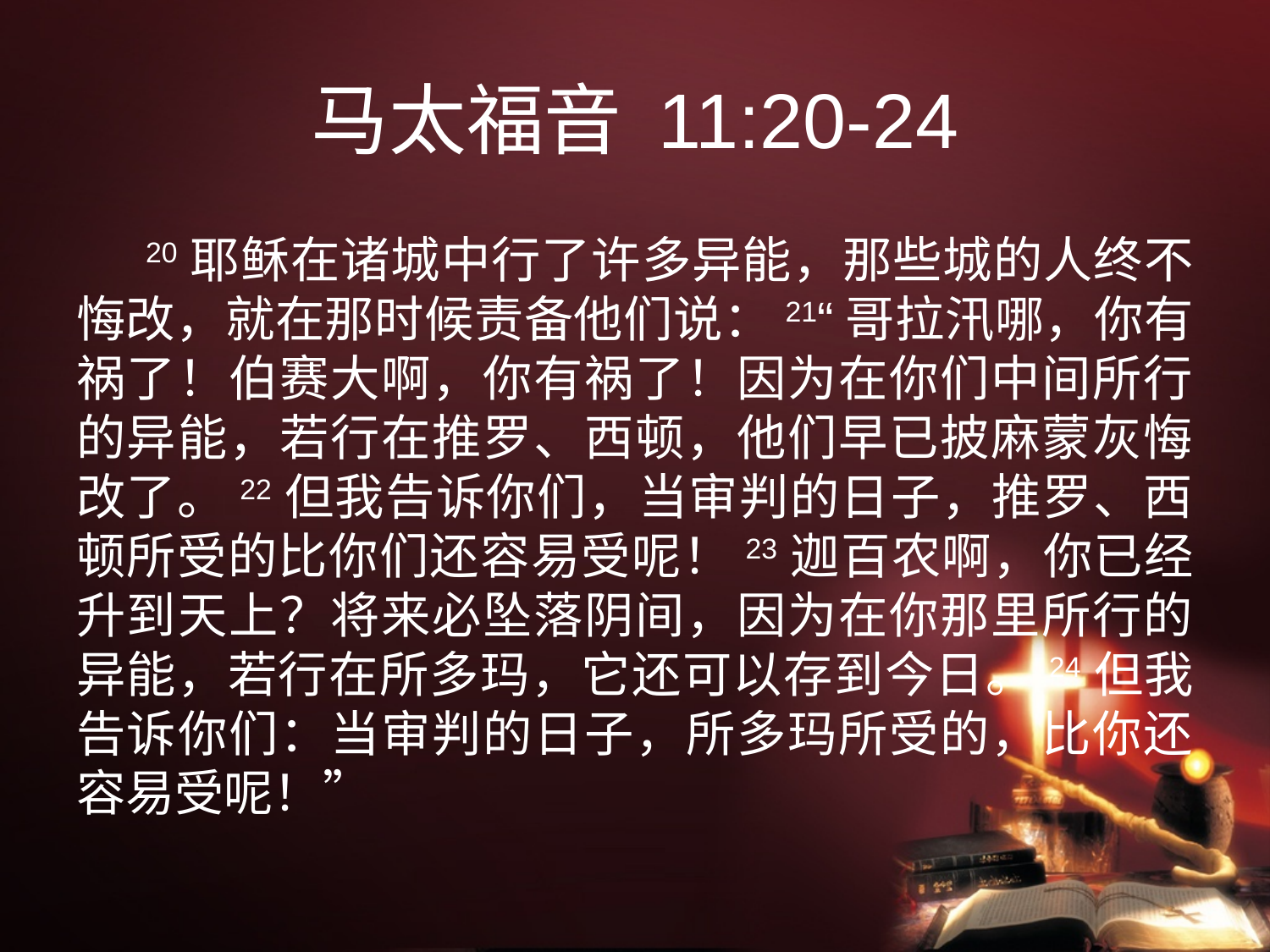

# 马太福音 11:20-24
         20耶稣在诸城中行了许多异能，那些城的人终不悔改，就在那时候责备他们说：21“哥拉汛哪，你有祸了！伯赛大啊，你有祸了！因为在你们中间所行的异能，若行在推罗、西顿，他们早已披麻蒙灰悔改了。22但我告诉你们，当审判的日子，推罗、西顿所受的比你们还容易受呢！23迦百农啊，你已经升到天上？将来必坠落阴间，因为在你那里所行的异能，若行在所多玛，它还可以存到今日。24但我告诉你们：当审判的日子，所多玛所受的，比你还容易受呢！”